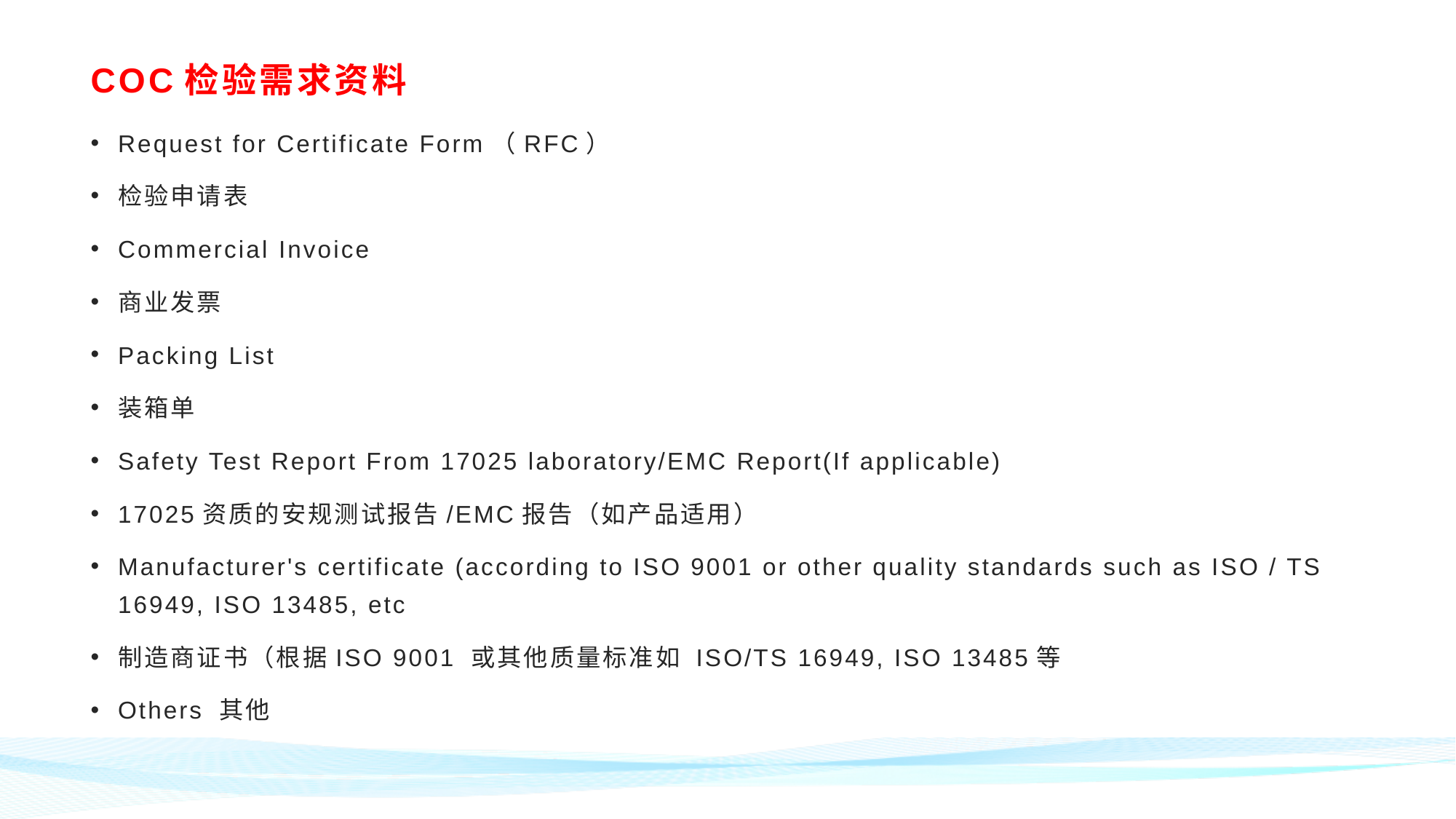

# COC检验需求资料
Request for Certificate Form（RFC）
检验申请表
Commercial Invoice
商业发票
Packing List
装箱单
Safety Test Report From 17025 laboratory/EMC Report(If applicable)
17025资质的安规测试报告/EMC报告（如产品适用）
Manufacturer's certificate (according to ISO 9001 or other quality standards such as ISO / TS 16949, ISO 13485, etc
制造商证书（根据ISO 9001 或其他质量标准如 ISO/TS 16949, ISO 13485等
Others 其他